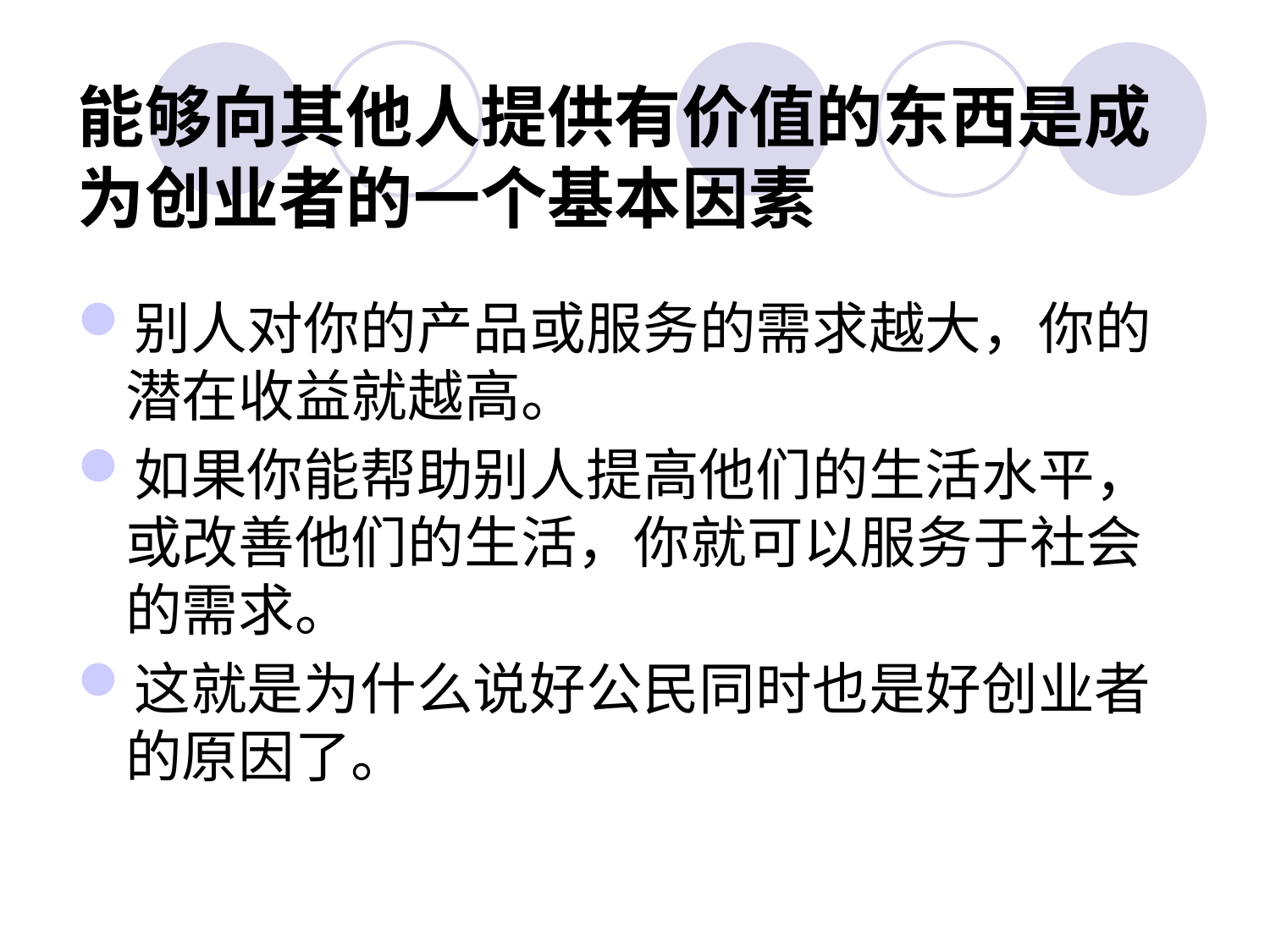

# 能够向其他人提供有价值的东西是成为创业者的一个基本因素
别人对你的产品或服务的需求越大，你的潜在收益就越高。
如果你能帮助别人提高他们的生活水平，或改善他们的生活，你就可以服务于社会的需求。
这就是为什么说好公民同时也是好创业者的原因了。